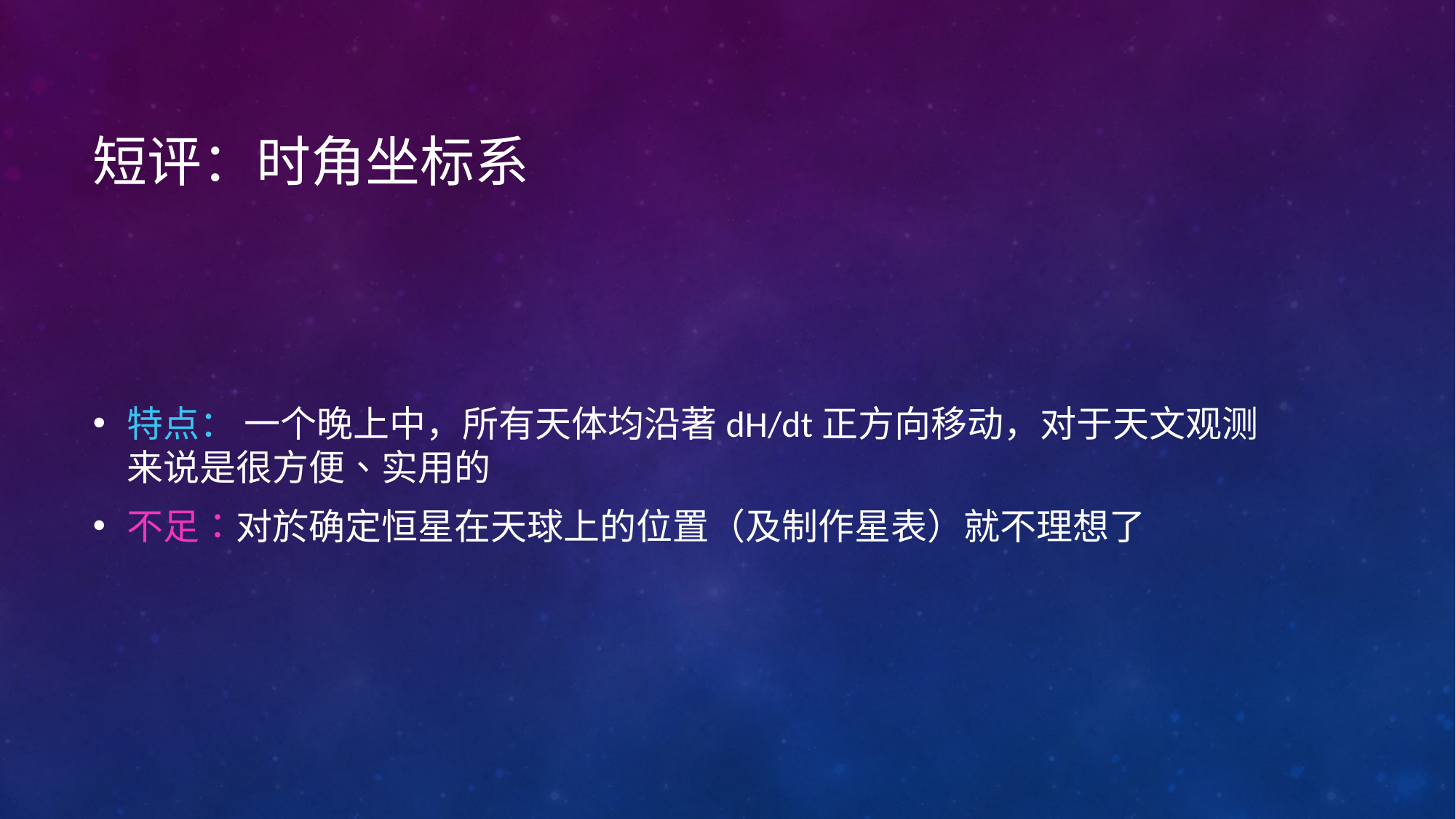

# 短评：时角坐标系
特点： 一个晚上中，所有天体均沿著dH/dt正方向移动，对于天文观测来说是很方便、实用的
不足：对於确定恒星在天球上的位置（及制作星表）就不理想了